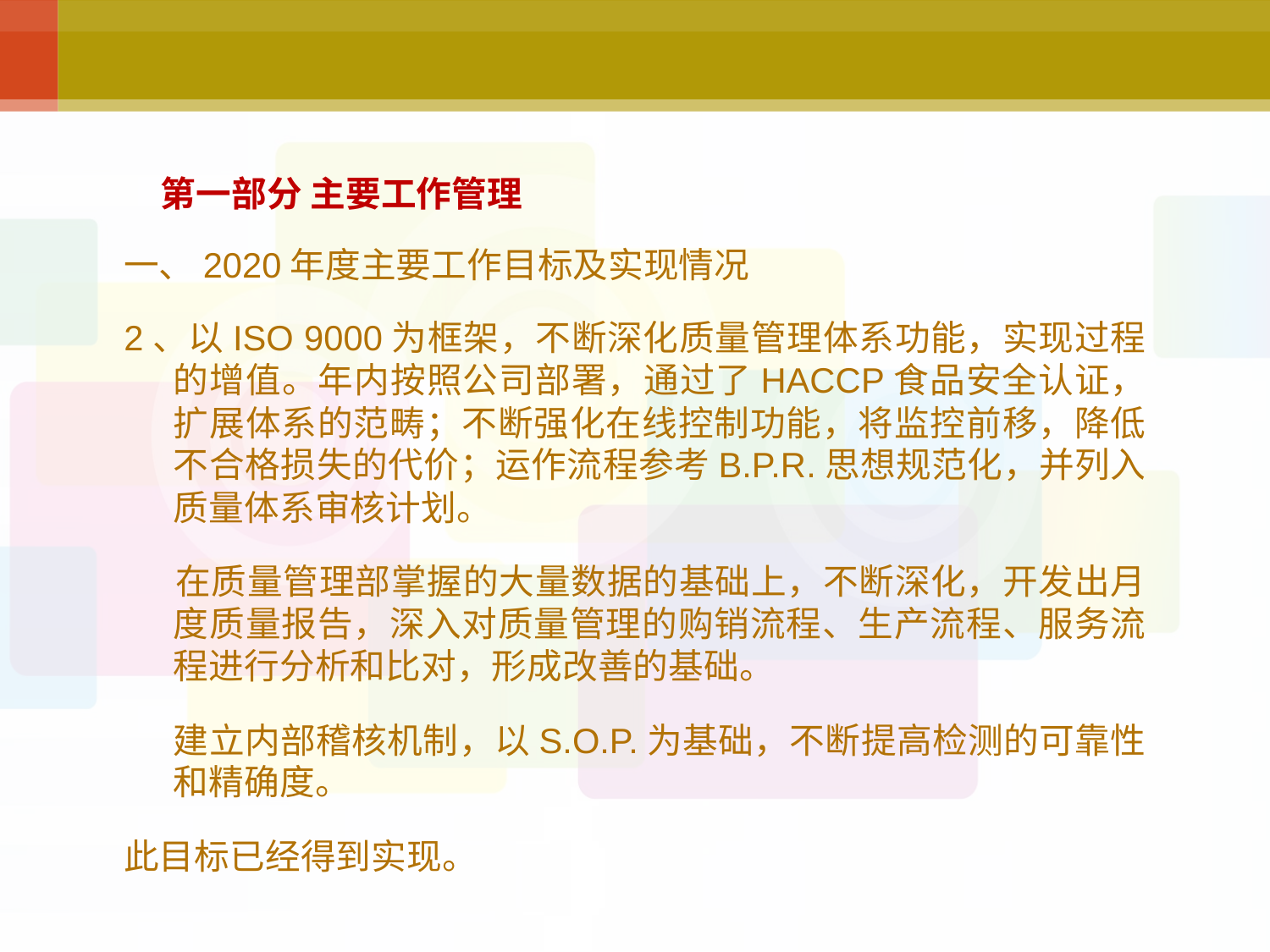

# 第一部分 主要工作管理
一、2020年度主要工作目标及实现情况
2、以ISO 9000为框架，不断深化质量管理体系功能，实现过程的增值。年内按照公司部署，通过了HACCP食品安全认证，扩展体系的范畴；不断强化在线控制功能，将监控前移，降低不合格损失的代价；运作流程参考B.P.R.思想规范化，并列入质量体系审核计划。
     在质量管理部掌握的大量数据的基础上，不断深化，开发出月度质量报告，深入对质量管理的购销流程、生产流程、服务流程进行分析和比对，形成改善的基础。
     建立内部稽核机制，以S.O.P.为基础，不断提高检测的可靠性和精确度。
此目标已经得到实现。